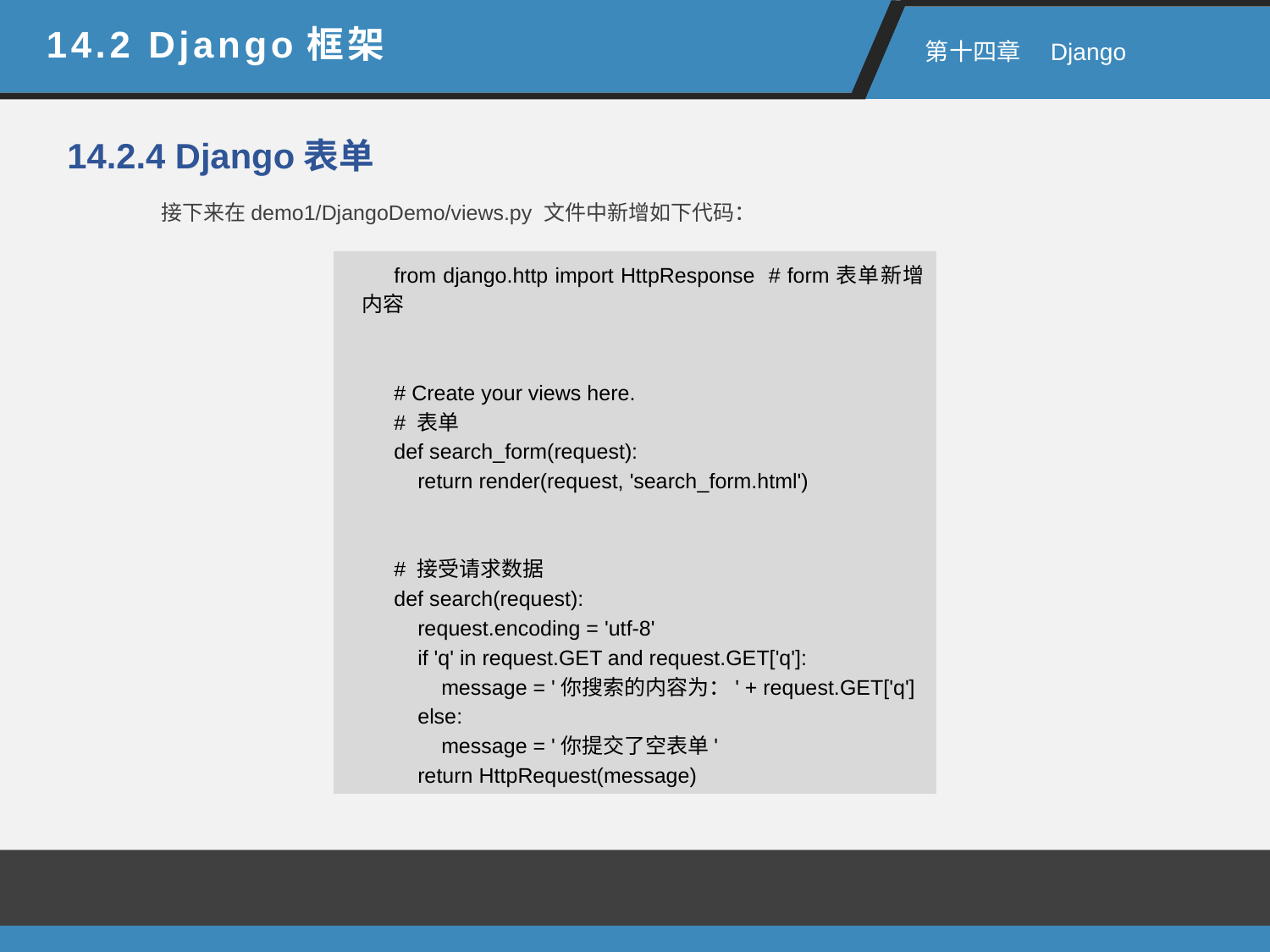

14.2 Django框架
  第十四章　Django
14.2.4 Django表单
接下来在demo1/DjangoDemo/views.py 文件中新增如下代码：
from django.http import HttpResponse  # form表单新增内容

# Create your views here.
# 表单
def search_form(request):
    return render(request, 'search_form.html')

# 接受请求数据
def search(request):
    request.encoding = 'utf-8'
    if 'q' in request.GET and request.GET['q']:
        message = '你搜索的内容为：' + request.GET['q']
    else:
        message = '你提交了空表单'
    return HttpRequest(message)